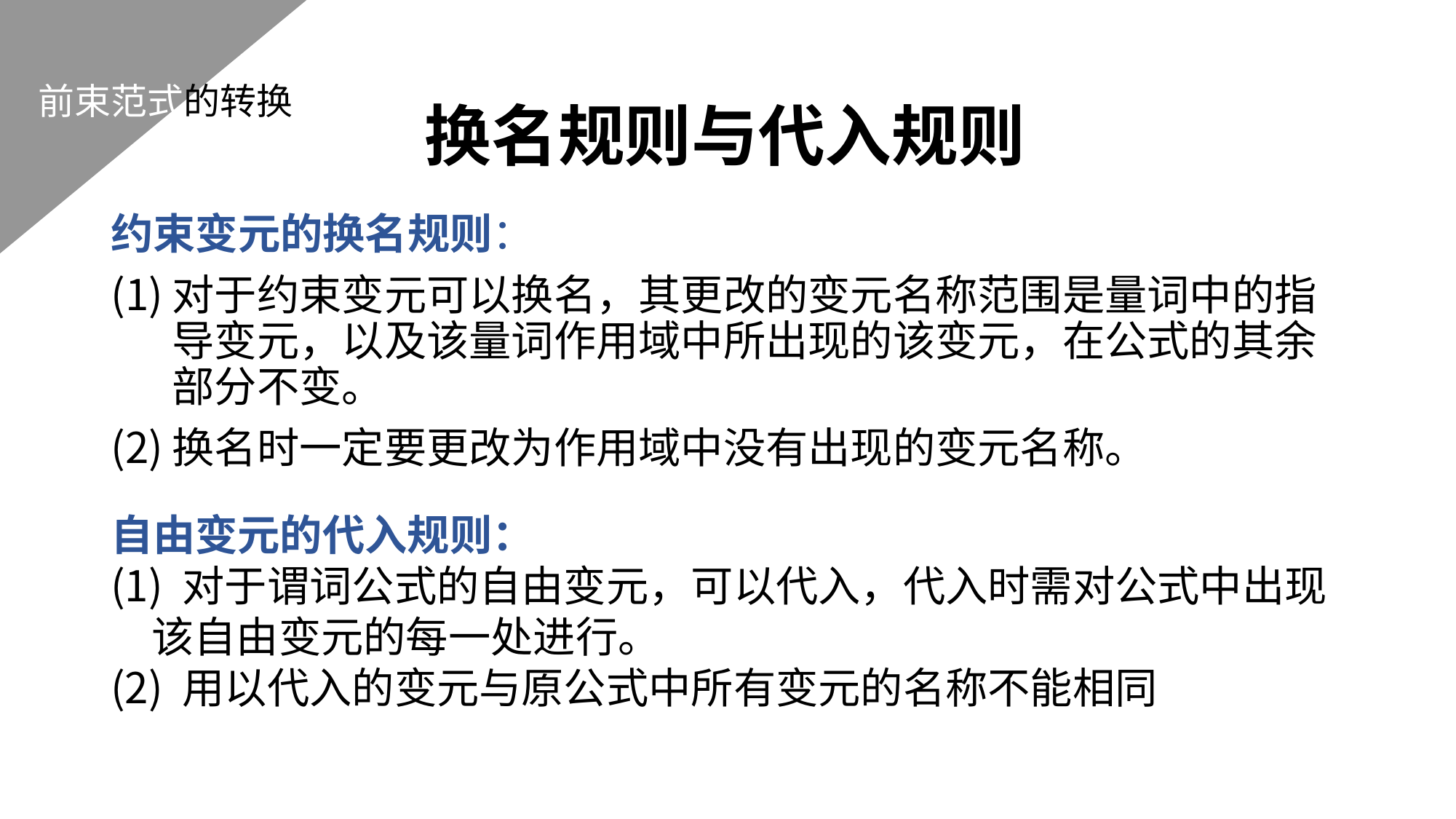

前束范式的转换
# 换名规则与代入规则
约束变元的换名规则：
对于约束变元可以换名，其更改的变元名称范围是量词中的指导变元，以及该量词作用域中所出现的该变元，在公式的其余部分不变。
换名时一定要更改为作用域中没有出现的变元名称。

自由变元的代入规则：
 对于谓词公式的自由变元，可以代入，代入时需对公式中出现 该自由变元的每一处进行。
 用以代入的变元与原公式中所有变元的名称不能相同